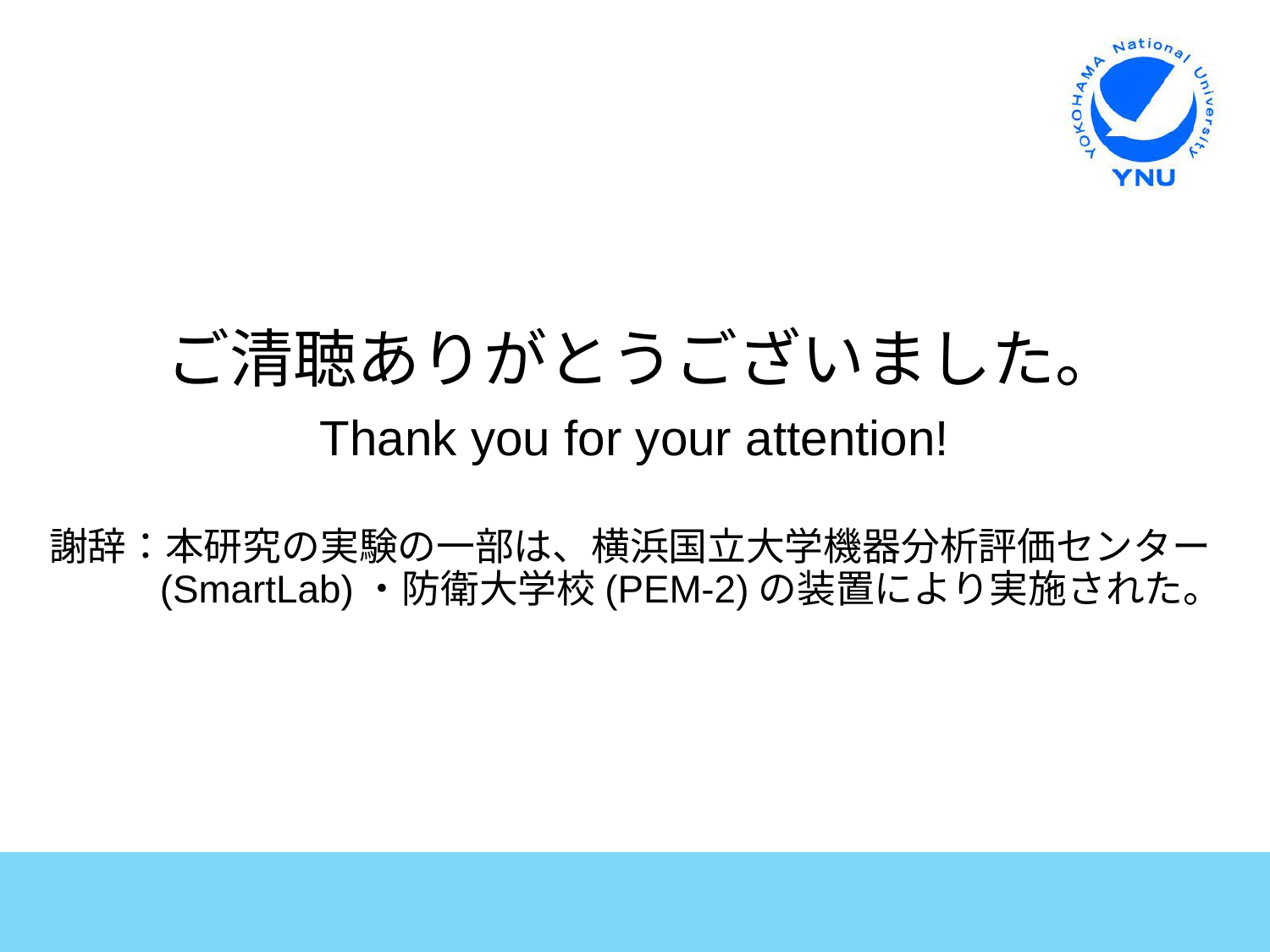

ご清聴ありがとうございました。
Thank you for your attention!
謝辞：本研究の実験の一部は、横浜国立大学機器分析評価センター(SmartLab)・防衛大学校(PEM-2)の装置により実施された。